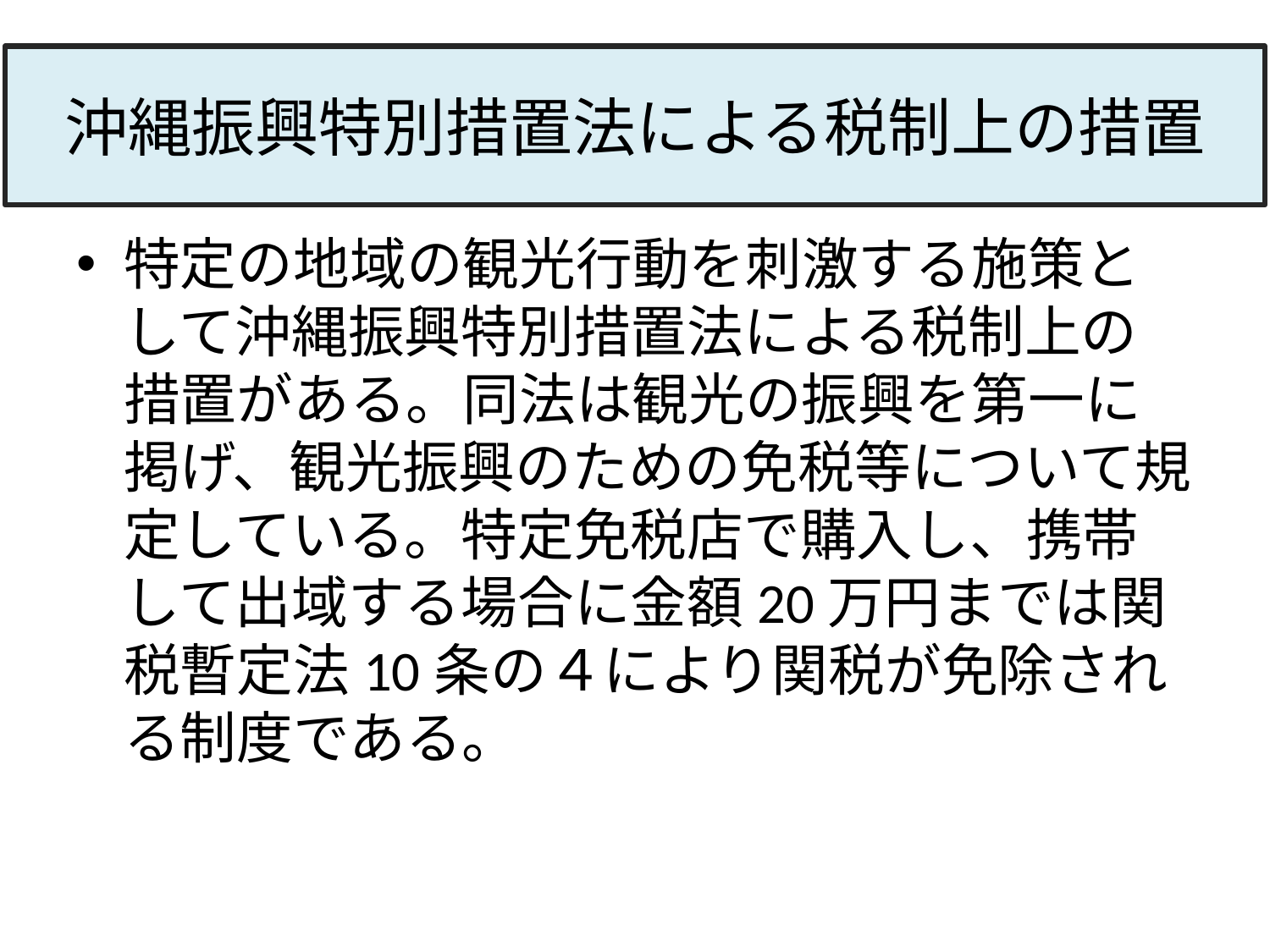

# 沖縄振興特別措置法による税制上の措置
特定の地域の観光行動を刺激する施策として沖縄振興特別措置法による税制上の措置がある。同法は観光の振興を第一に掲げ、観光振興のための免税等について規定している。特定免税店で購入し、携帯して出域する場合に金額20万円までは関税暫定法10条の４により関税が免除される制度である。